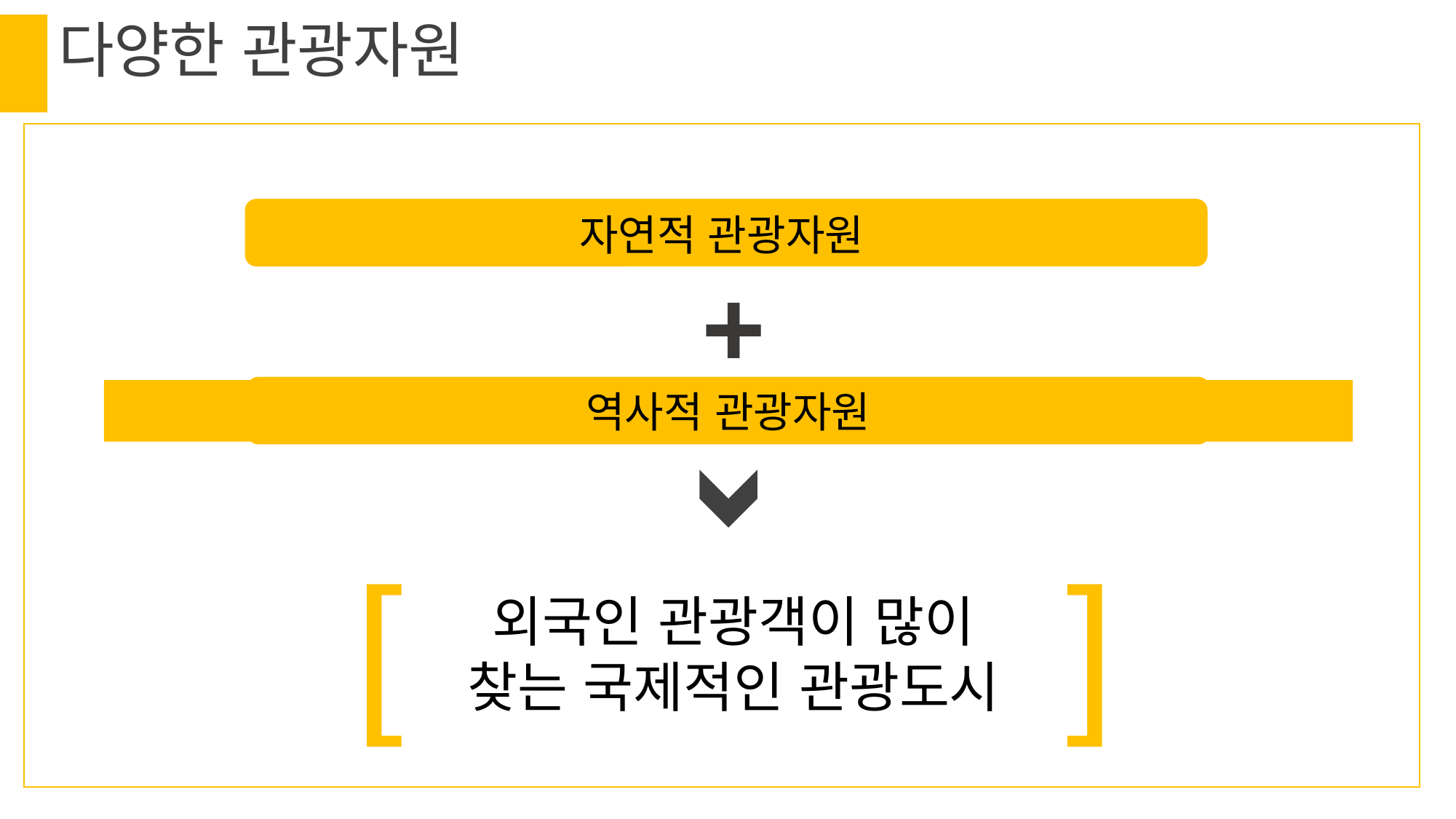

다양한 관광자원

자연적 관광자원

+

역사적 관광자원

[
]
외국인 관광객이 많이 찾는 국제적인 관광도시